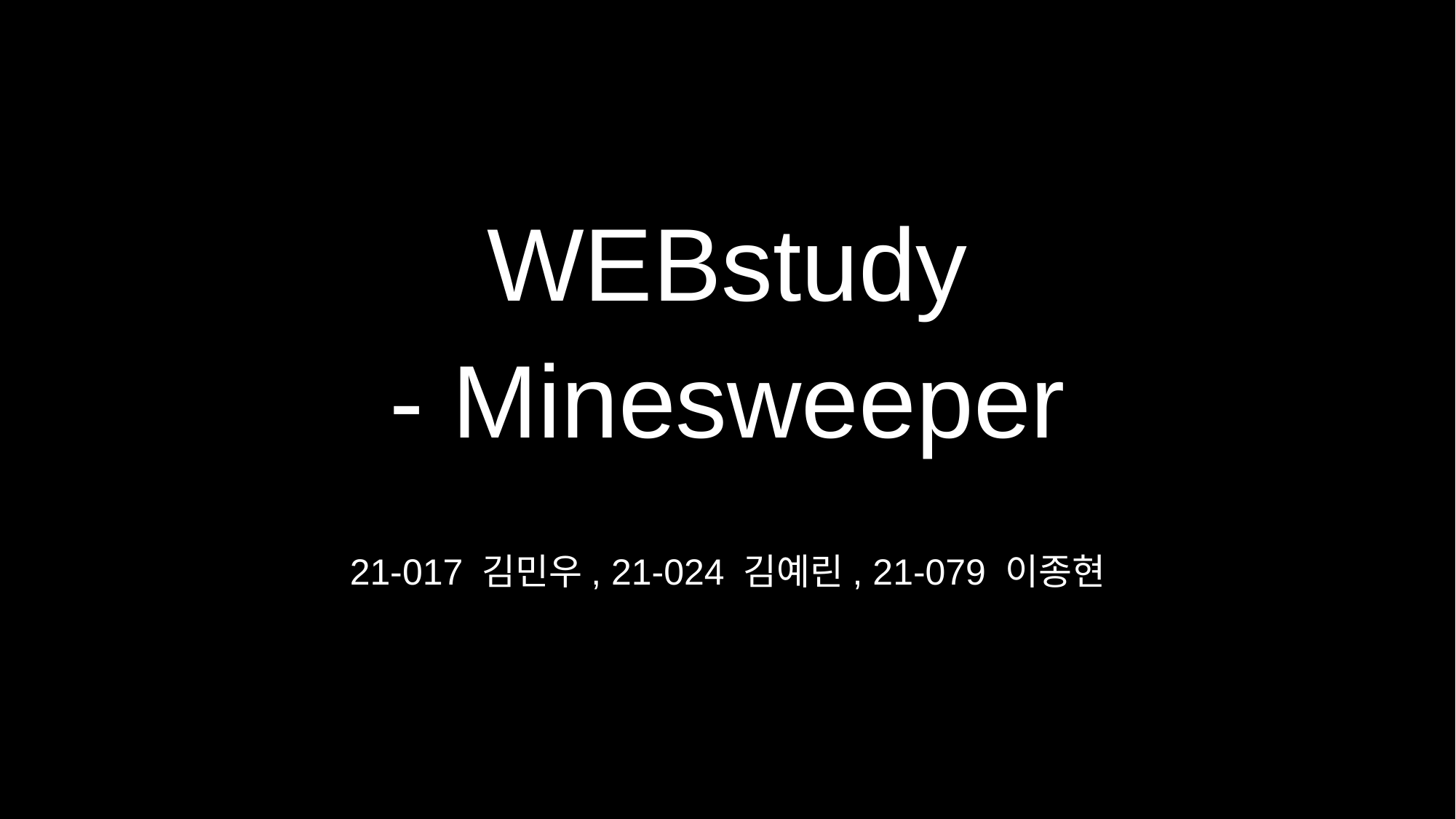

# WEBstudy - Minesweeper
21-017 김민우, 21-024 김예린, 21-079 이종현